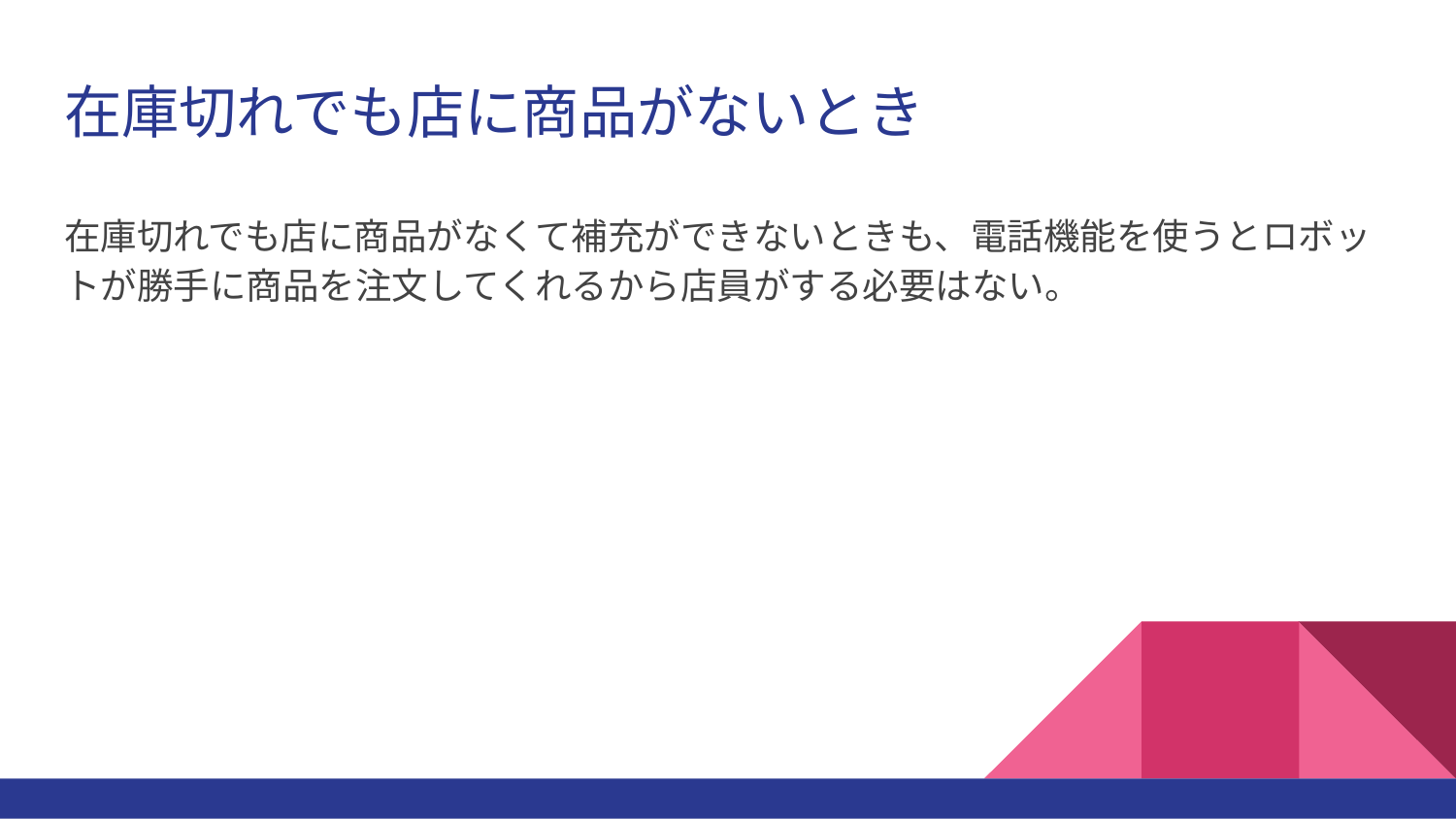

# 在庫切れでも店に商品がないとき
在庫切れでも店に商品がなくて補充ができないときも、電話機能を使うとロボットが勝手に商品を注文してくれるから店員がする必要はない。